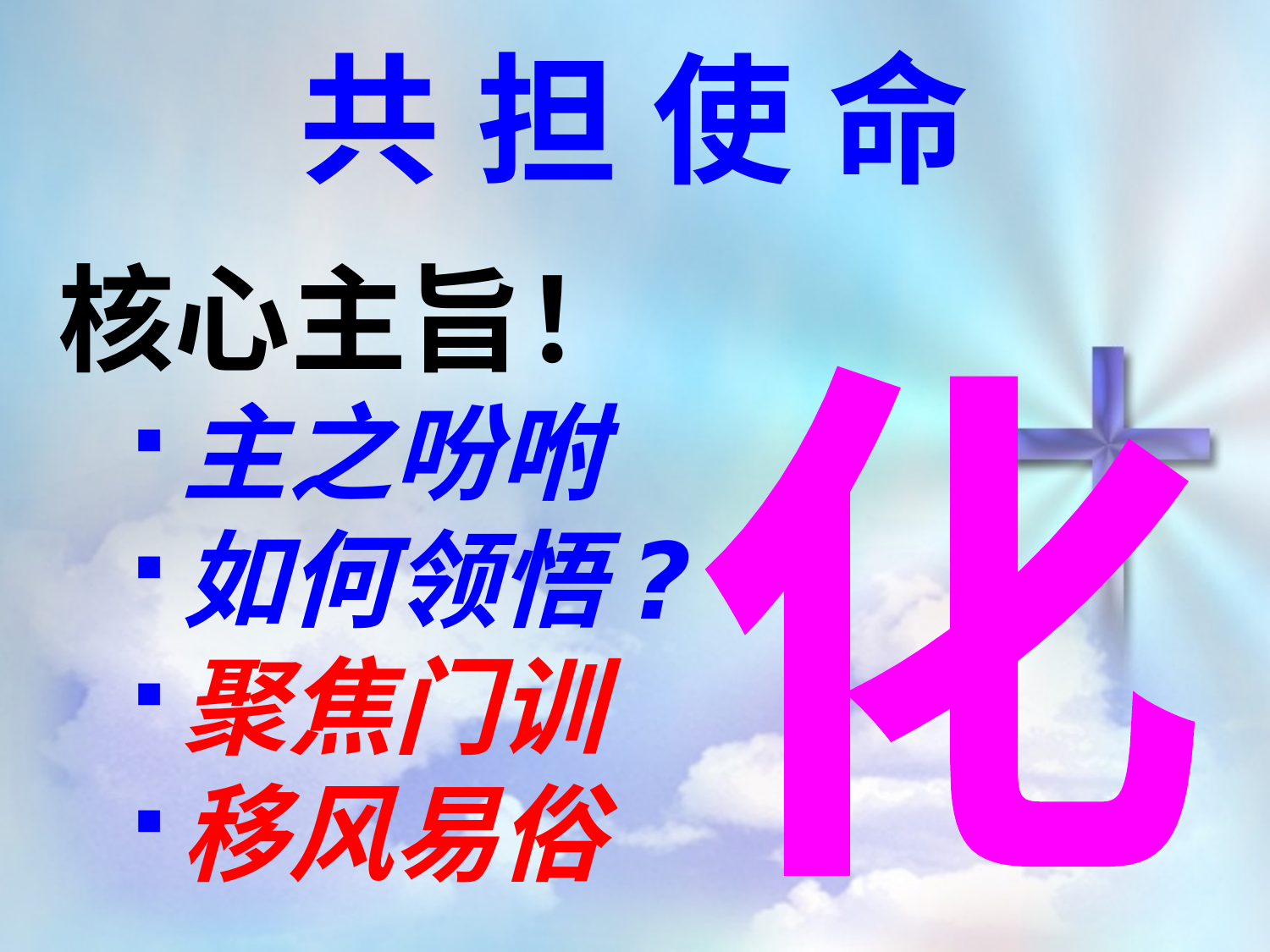

共担使命
核心主旨！
主之吩咐
如何领悟?
聚焦门训
移风易俗
化